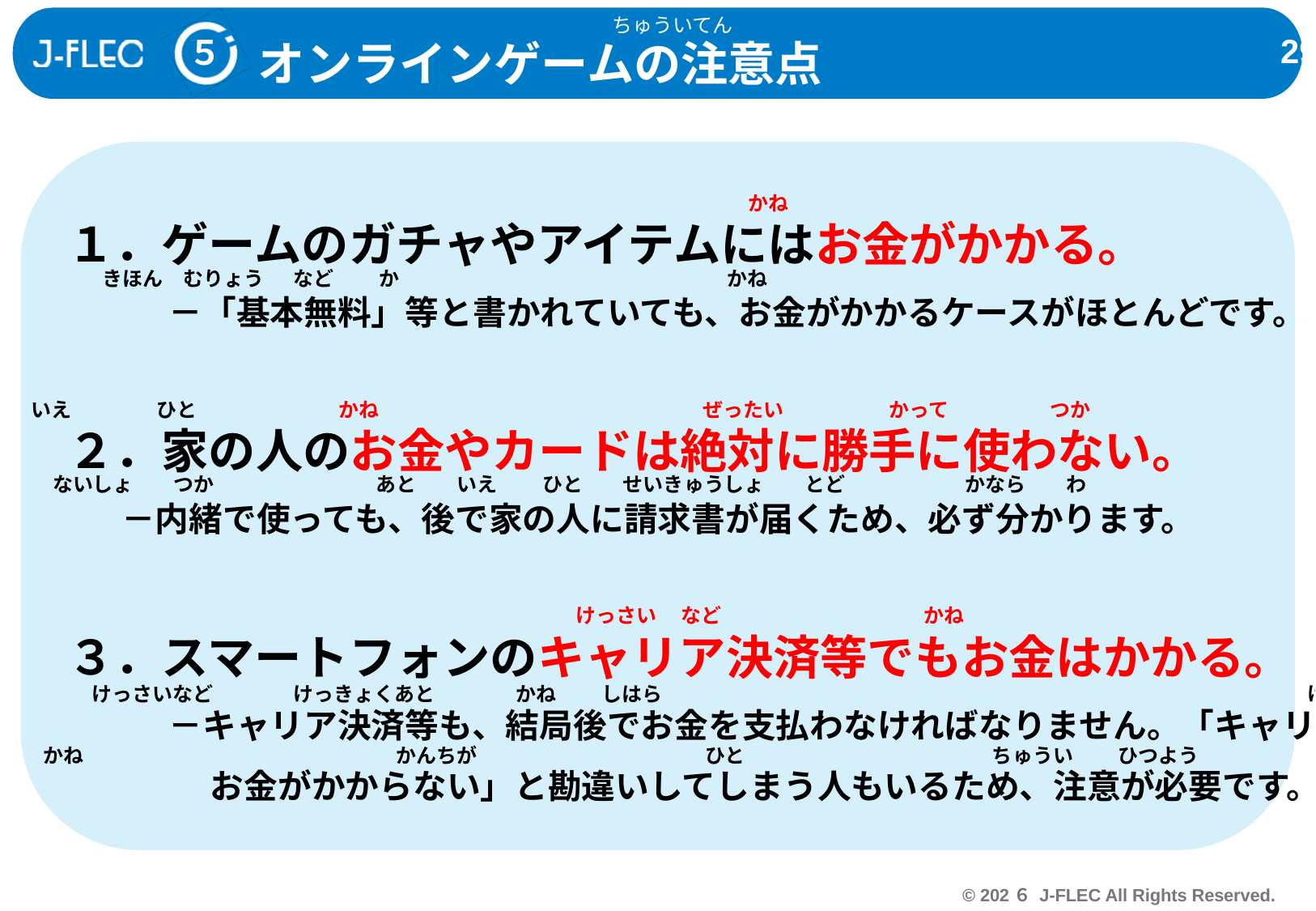

ちゅういてん
５
オンラインゲームの注意点
１．ゲームのガチャやアイテムにはお金がかかる。
　　　－「基本無料」等と書かれていても、お金がかかるケースがほとんどです。

２．家の人のお金やカードは絶対に勝手に使わない。
      －内緒で使っても、後で家の人に請求書が届くため、必ず分かります。

３．スマートフォンのキャリア決済等でもお金はかかる。
　　　－キャリア決済等も、結局後でお金を支払わなければなりません。「キャリア決済なら
　　　　 お金がかからない」と勘違いしてしまう人もいるため、注意が必要です。
かね
きほん　むりょう　  など　　 か　　　　　　　　　　　　　　　　 かね
いえ　　　　 ひと　　　　　　　かね　　　　　　　　　　　　　　　　ぜったい　　　　　 かって　　　　　つか
ないしょ　　つか　　　　　　　　あと　　いえ　　 ひと　　せいきゅうしょ　　とど　　　　　    かなら　　わ
けっさい　 など　　　　　　　　　　かね
けっさいなど　　　　けっきょくあと　　　　かね　　 しはら　　　　　　　　　　　　　　　　　　　　　　　　　　　　　　　    けっさい
かね　　　　　　　　　　　　　　　  かんちが　　　　　　　　　　　 ひと　　　　　　　　　　　　 ちゅうい　　 ひつよう